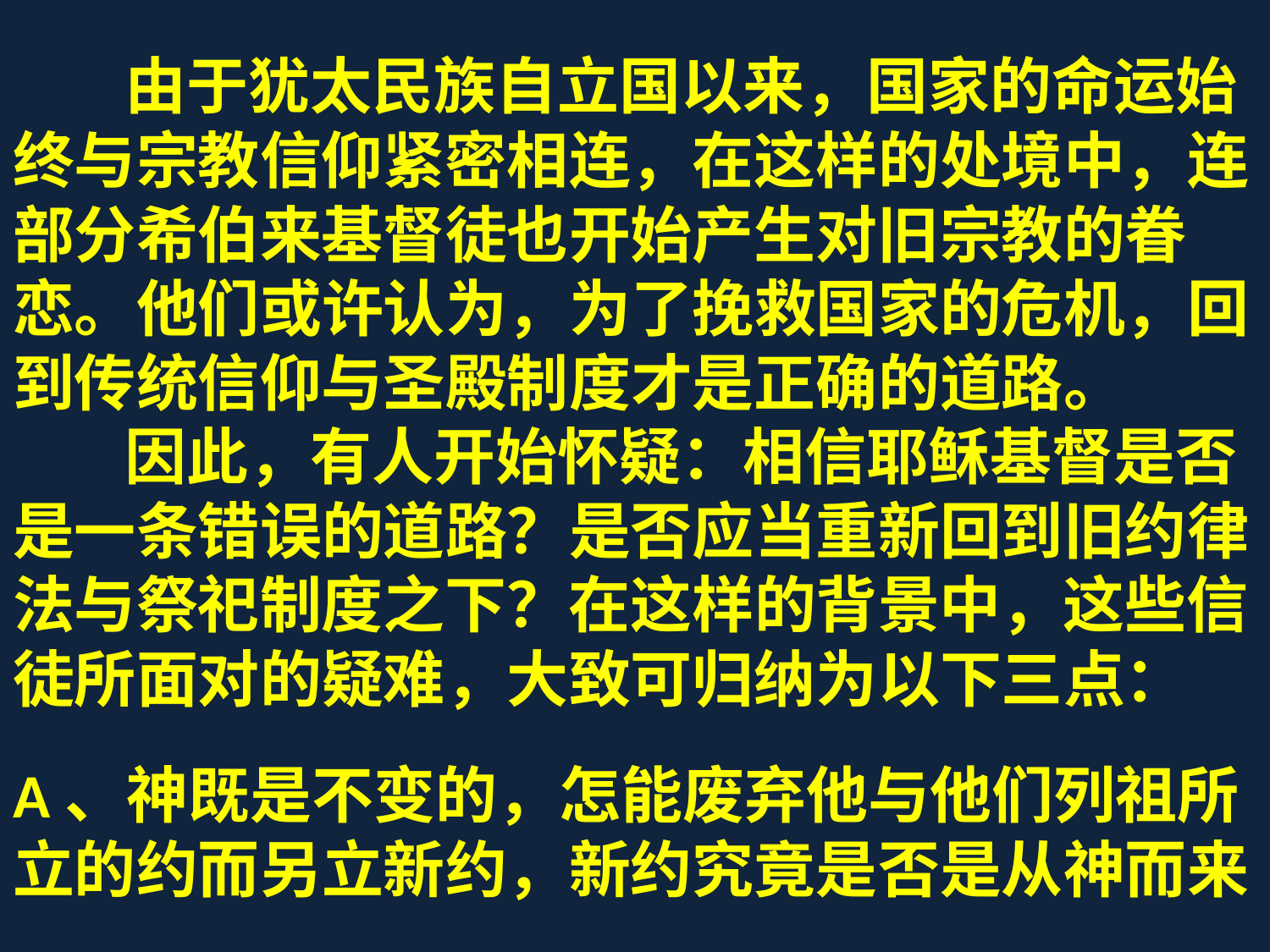

由于犹太民族自立国以来，国家的命运始终与宗教信仰紧密相连，在这样的处境中，连部分希伯来基督徒也开始产生对旧宗教的眷恋。他们或许认为，为了挽救国家的危机，回到传统信仰与圣殿制度才是正确的道路。
       因此，有人开始怀疑：相信耶稣基督是否是一条错误的道路？是否应当重新回到旧约律法与祭祀制度之下？在这样的背景中，这些信徒所面对的疑难，大致可归纳为以下三点：

A、神既是不变的，怎能废弃他与他们列祖所立的约而另立新约，新约究竟是否是从神而来